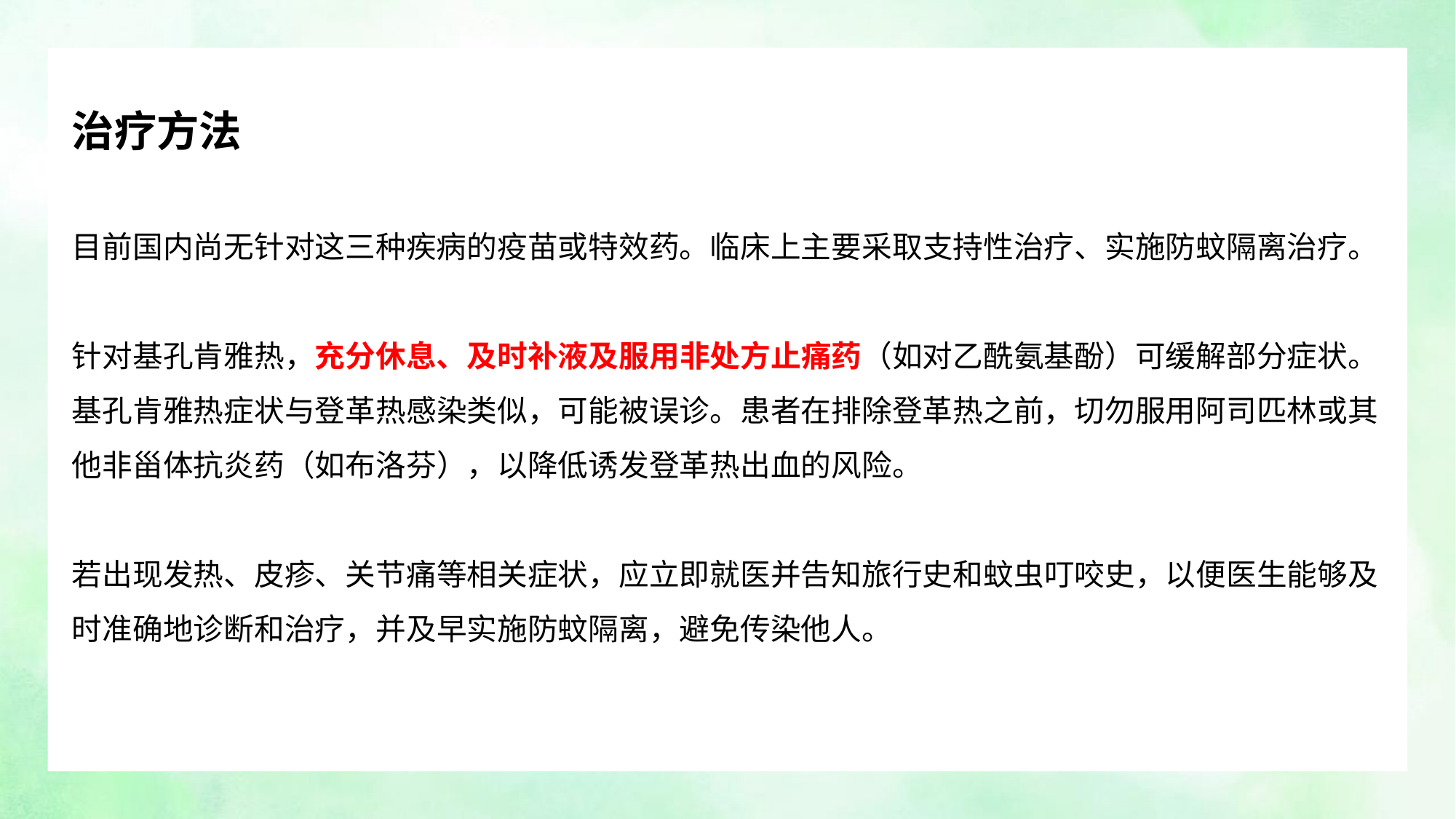

治疗方法

目前国内尚无针对这三种疾病的疫苗或特效药。临床上主要采取支持性治疗、实施防蚊隔离治疗。

针对基孔肯雅热，充分休息、及时补液及服用非处方止痛药（如对乙酰氨基酚）可缓解部分症状。
基孔肯雅热症状与登革热感染类似，可能被误诊。患者在排除登革热之前，切勿服用阿司匹林或其他非甾体抗炎药（如布洛芬），以降低诱发登革热出血的风险。

若出现发热、皮疹、关节痛等相关症状，应立即就医并告知旅行史和蚊虫叮咬史，以便医生能够及时准确地诊断和治疗，并及早实施防蚊隔离，避免传染他人。